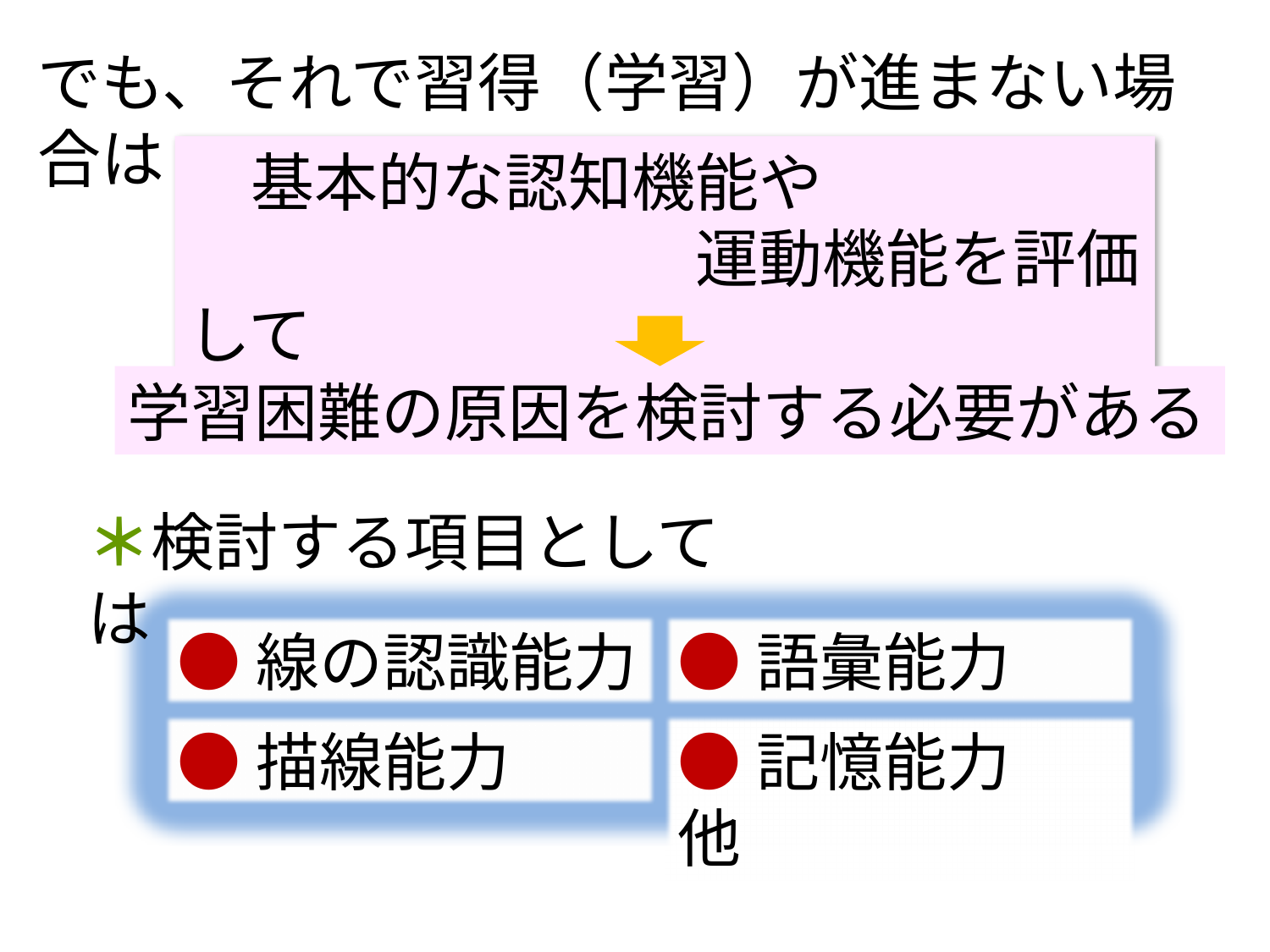

でも、それで習得（学習）が進まない場合は
　基本的な認知機能や
　　　　　　　　運動機能を評価して

学習困難の原因を検討する必要がある
＊検討する項目としては

●線の認識能力
●語彙能力
●描線能力
●記憶能力　他